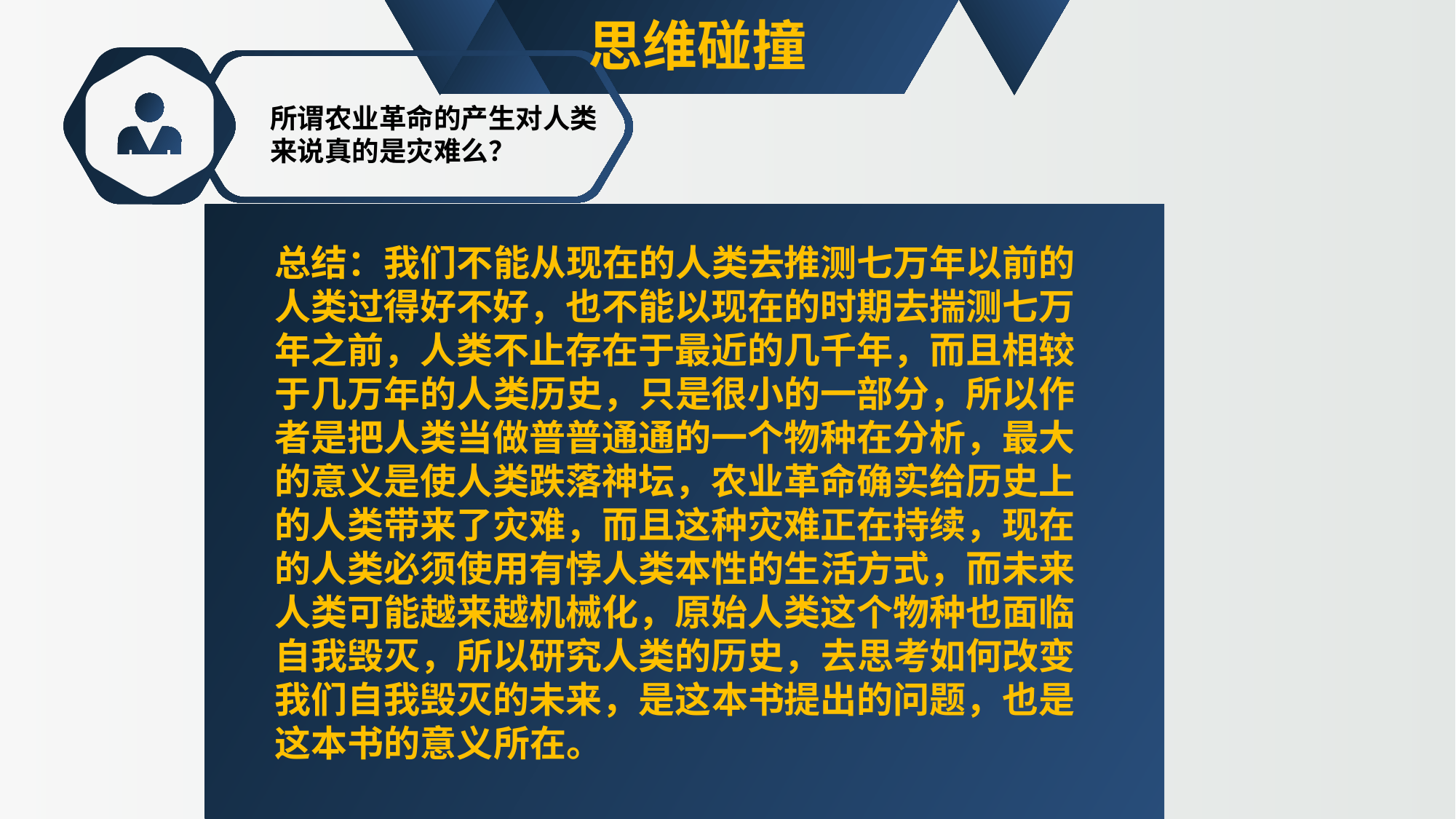

思维碰撞

所谓农业革命的产生对人类
来说真的是灾难么？

总结：我们不能从现在的人类去推测七万年以前的人类过得好不好，也不能以现在的时期去揣测七万年之前，人类不止存在于最近的几千年，而且相较于几万年的人类历史，只是很小的一部分，所以作者是把人类当做普普通通的一个物种在分析，最大的意义是使人类跌落神坛，农业革命确实给历史上的人类带来了灾难，而且这种灾难正在持续，现在的人类必须使用有悖人类本性的生活方式，而未来人类可能越来越机械化，原始人类这个物种也面临自我毁灭，所以研究人类的历史，去思考如何改变我们自我毁灭的未来，是这本书提出的问题，也是这本书的意义所在。